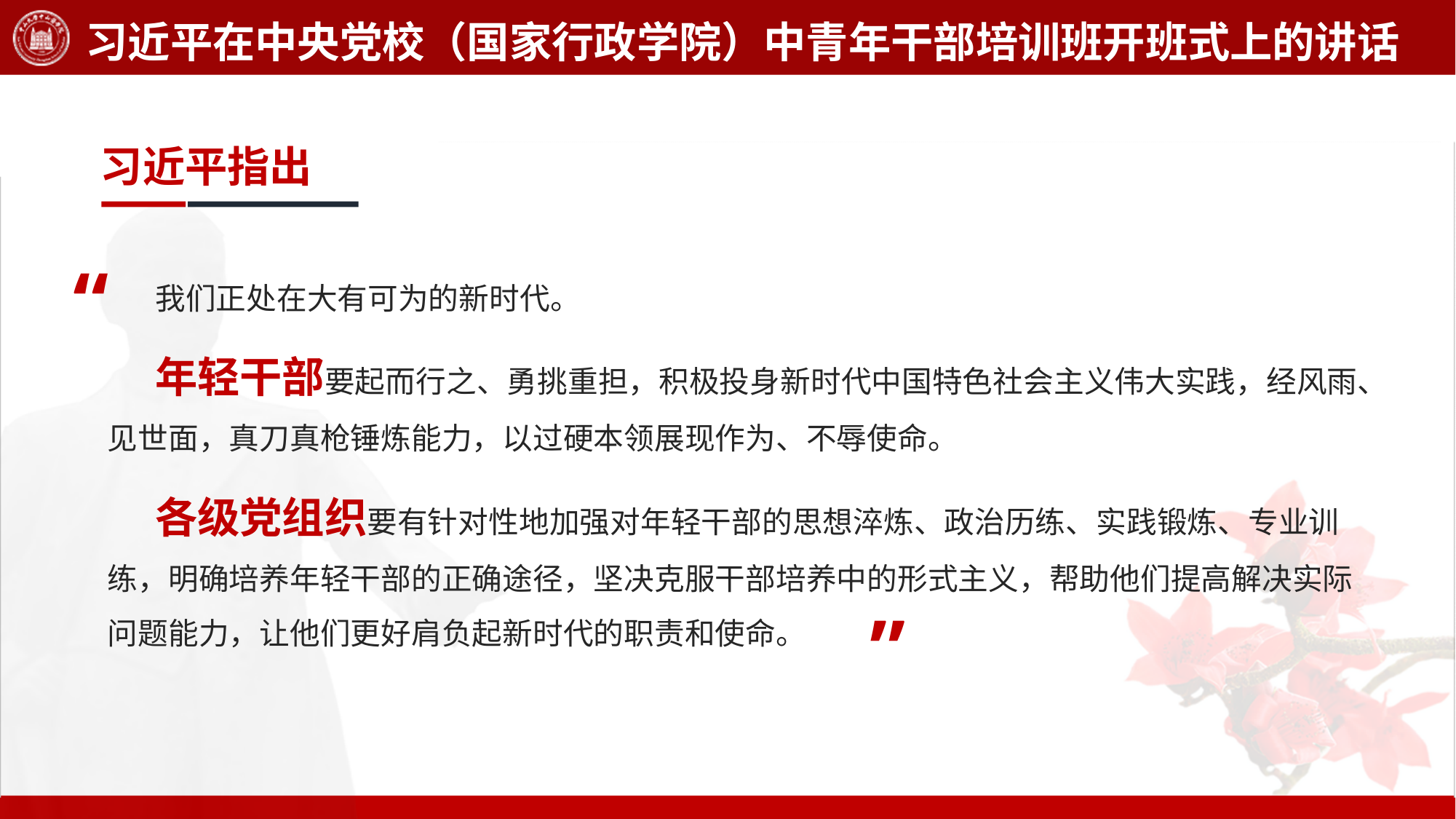

习近平在中央党校（国家行政学院）中青年干部培训班开班式上的讲话
习近平指出

“
      我们正处在大有可为的新时代。
      年轻干部要起而行之、勇挑重担，积极投身新时代中国特色社会主义伟大实践，经风雨、见世面，真刀真枪锤炼能力，以过硬本领展现作为、不辱使命。
      各级党组织要有针对性地加强对年轻干部的思想淬炼、政治历练、实践锻炼、专业训练，明确培养年轻干部的正确途径，坚决克服干部培养中的形式主义，帮助他们提高解决实际问题能力，让他们更好肩负起新时代的职责和使命。
”